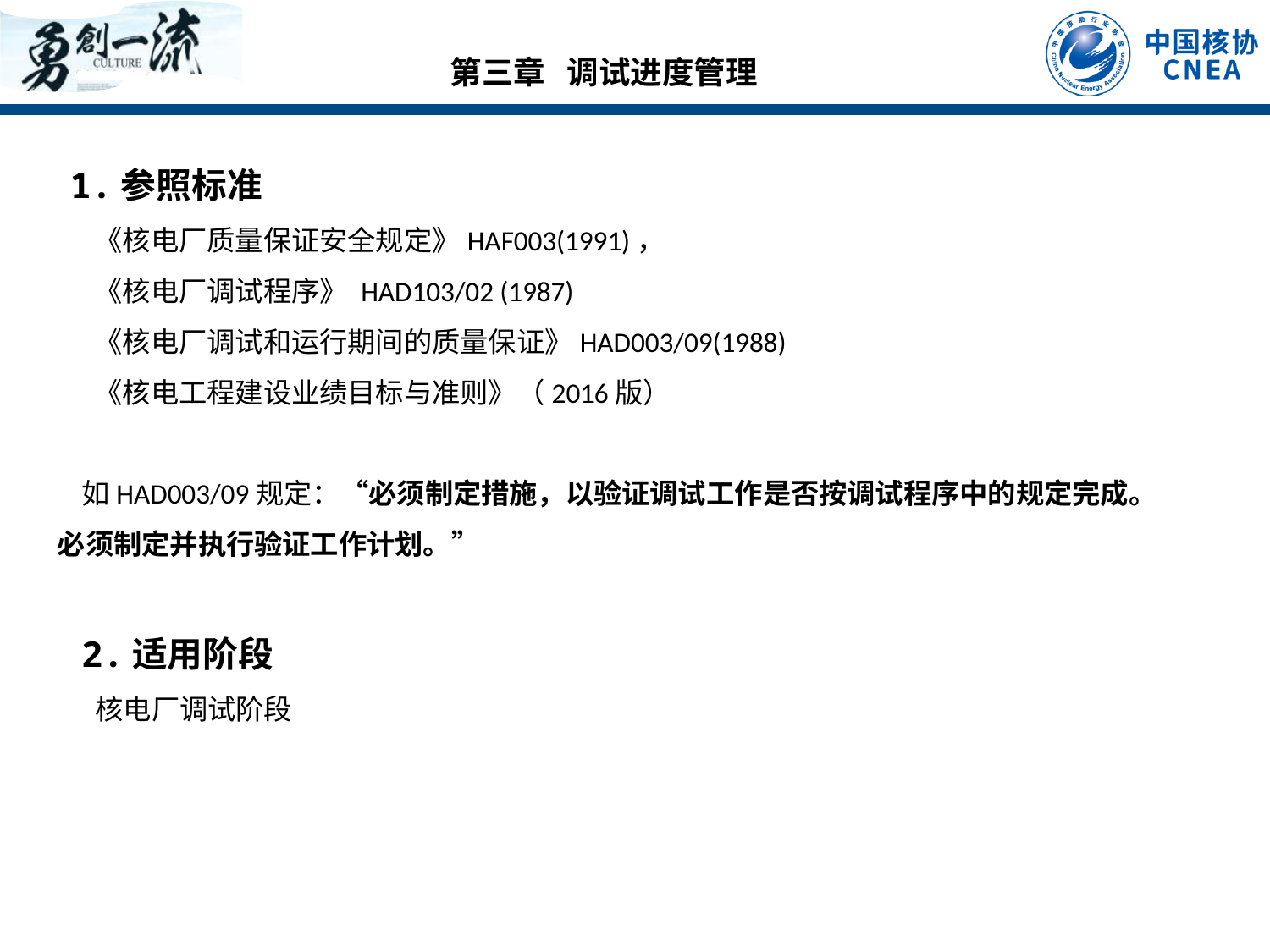

第三章   调试进度管理
1.参照标准
《核电厂质量保证安全规定》HAF003(1991)，
《核电厂调试程序》 HAD103/02 (1987)
《核电厂调试和运行期间的质量保证》HAD003/09(1988)
《核电工程建设业绩目标与准则》（2016版）

如HAD003/09规定：“必须制定措施，以验证调试工作是否按调试程序中的规定完成。必须制定并执行验证工作计划。”

2.适用阶段
核电厂调试阶段